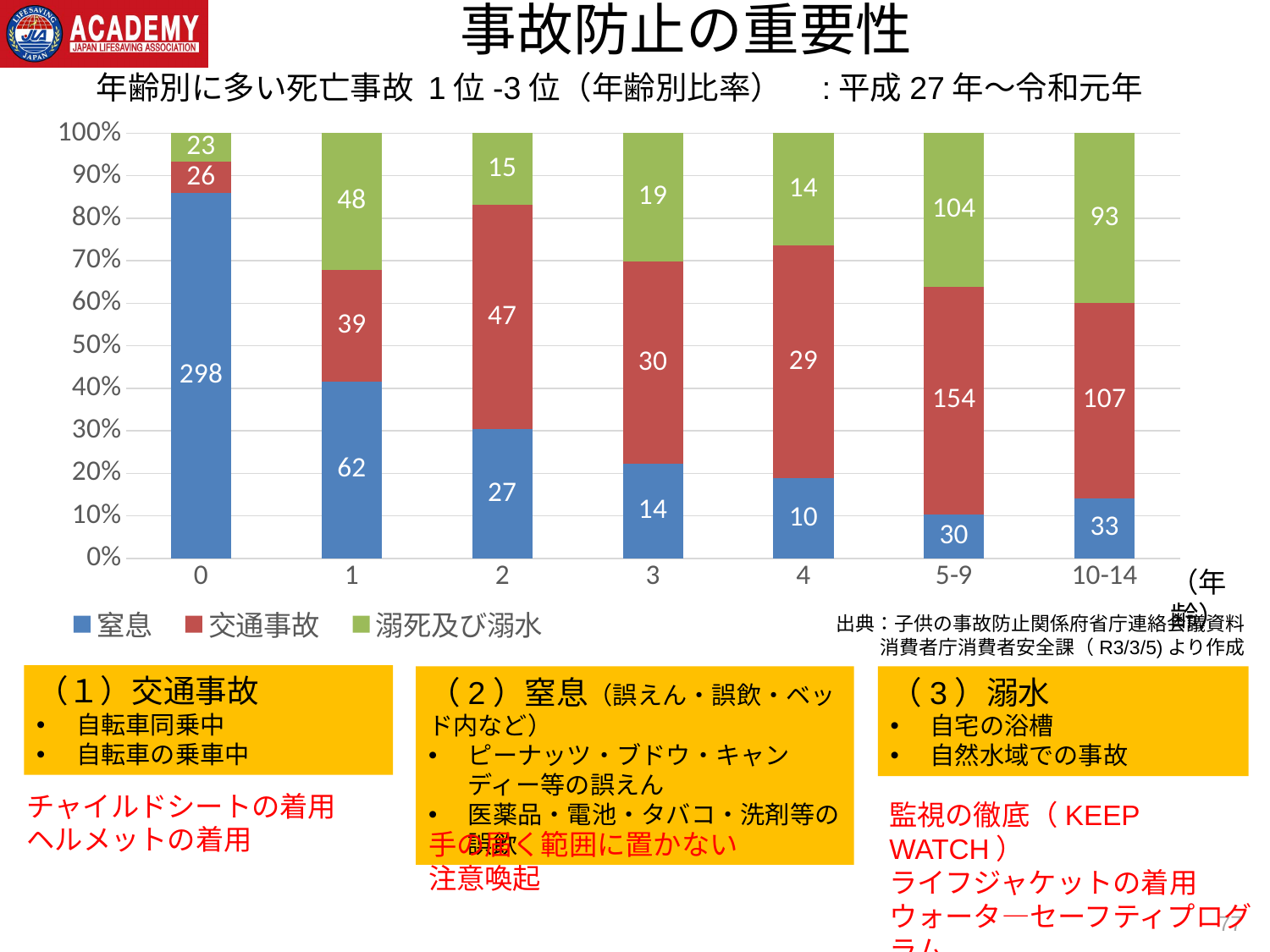

事故防止の重要性
年齢別に多い死亡事故 1位-3位（年齢別比率）　:平成27年～令和元年

### Chart

| Category | 窒息 | 交通事故 | 溺死及び溺水 |
|---|---|---|---|
| 0 | 298.0 | 26.0 | 23.0 |
| 1 | 62.0 | 39.0 | 48.0 |
| 2 | 27.0 | 47.0 | 15.0 |
| 3 | 14.0 | 30.0 | 19.0 |
| 4 | 10.0 | 29.0 | 14.0 |
| 5-9 | 30.0 | 154.0 | 104.0 |
| 10-14 | 33.0 | 107.0 | 93.0 |
（年齢）
出典：子供の事故防止関係府省庁連絡会議資料　消費者庁消費者安全課（R3/3/5)より作成
（１）交通事故
自転車同乗中
自転車の乗車中
（2）窒息（誤えん・誤飲・ベッド内など）
ピーナッツ・ブドウ・キャンディー等の誤えん
医薬品・電池・タバコ・洗剤等の誤飲
（3）溺水
自宅の浴槽
自然水域での事故
チャイルドシートの着用
ヘルメットの着用
監視の徹底（KEEP WATCH）
ライフジャケットの着用
ウォータ―セーフティプログラム
手の届く範囲に置かない
注意喚起
77